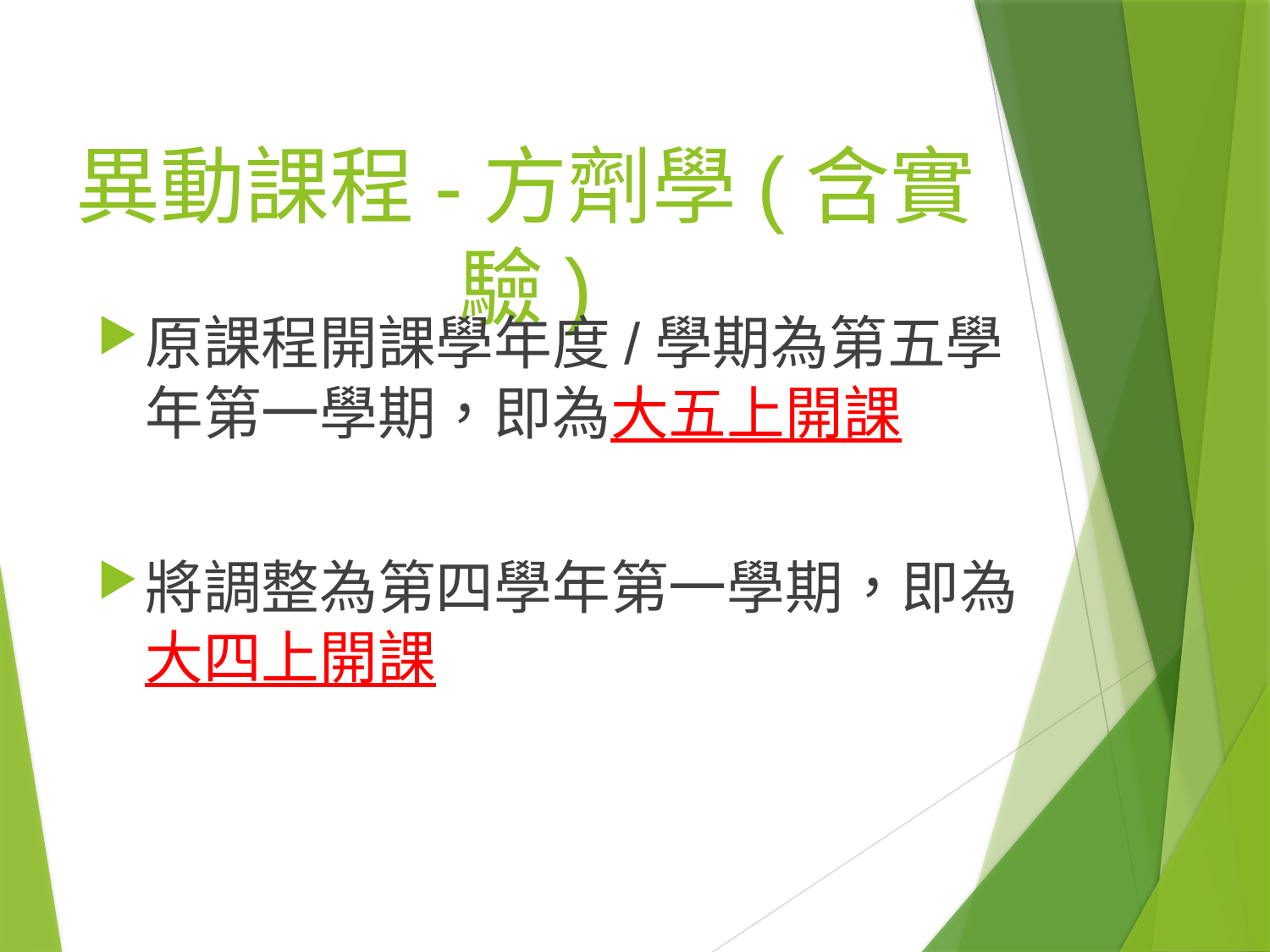

# 異動課程-方劑學(含實驗)
原課程開課學年度/學期為第五學年第一學期，即為大五上開課

將調整為第四學年第一學期，即為大四上開課